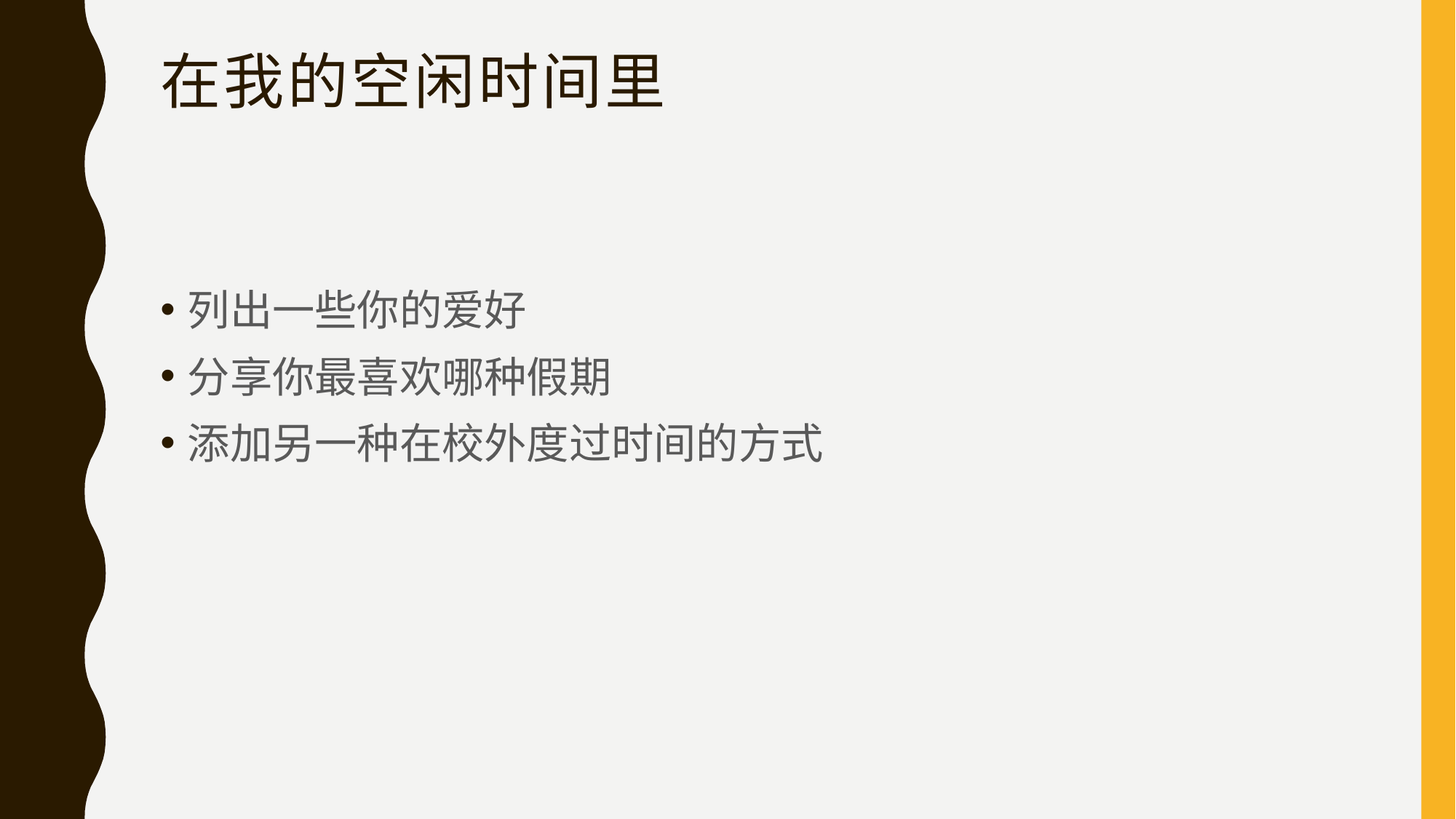

# 在我的空闲时间里
列出一些你的爱好
分享你最喜欢哪种假期
添加另一种在校外度过时间的方式